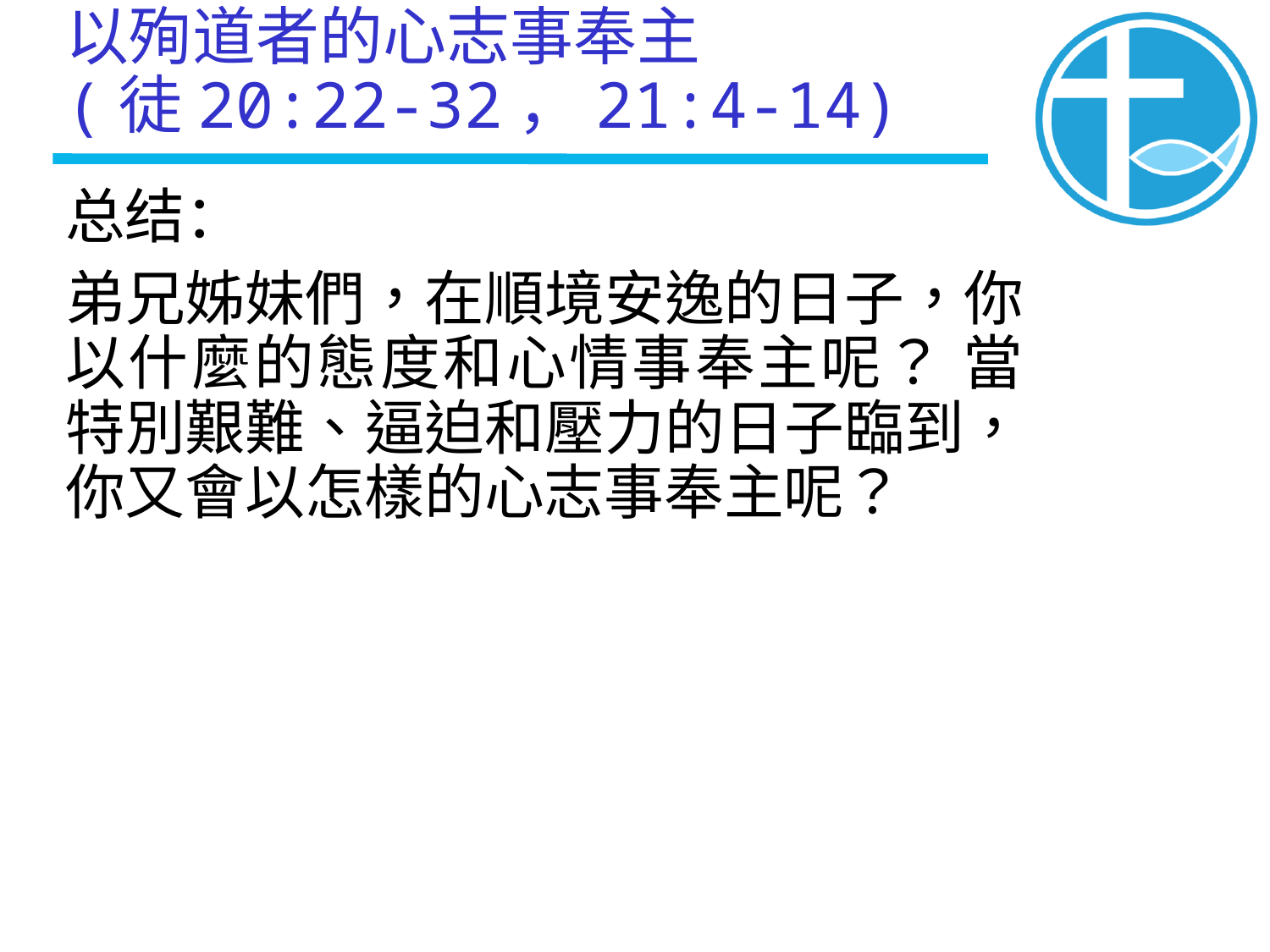

以殉道者的心志事奉主
(徒20:22-32，21:4-14)
总结：
弟兄姊妹們，在順境安逸的日子，你以什麼的態度和心情事奉主呢？ 當特別艱難、逼迫和壓力的日子臨到，你又會以怎樣的心志事奉主呢？